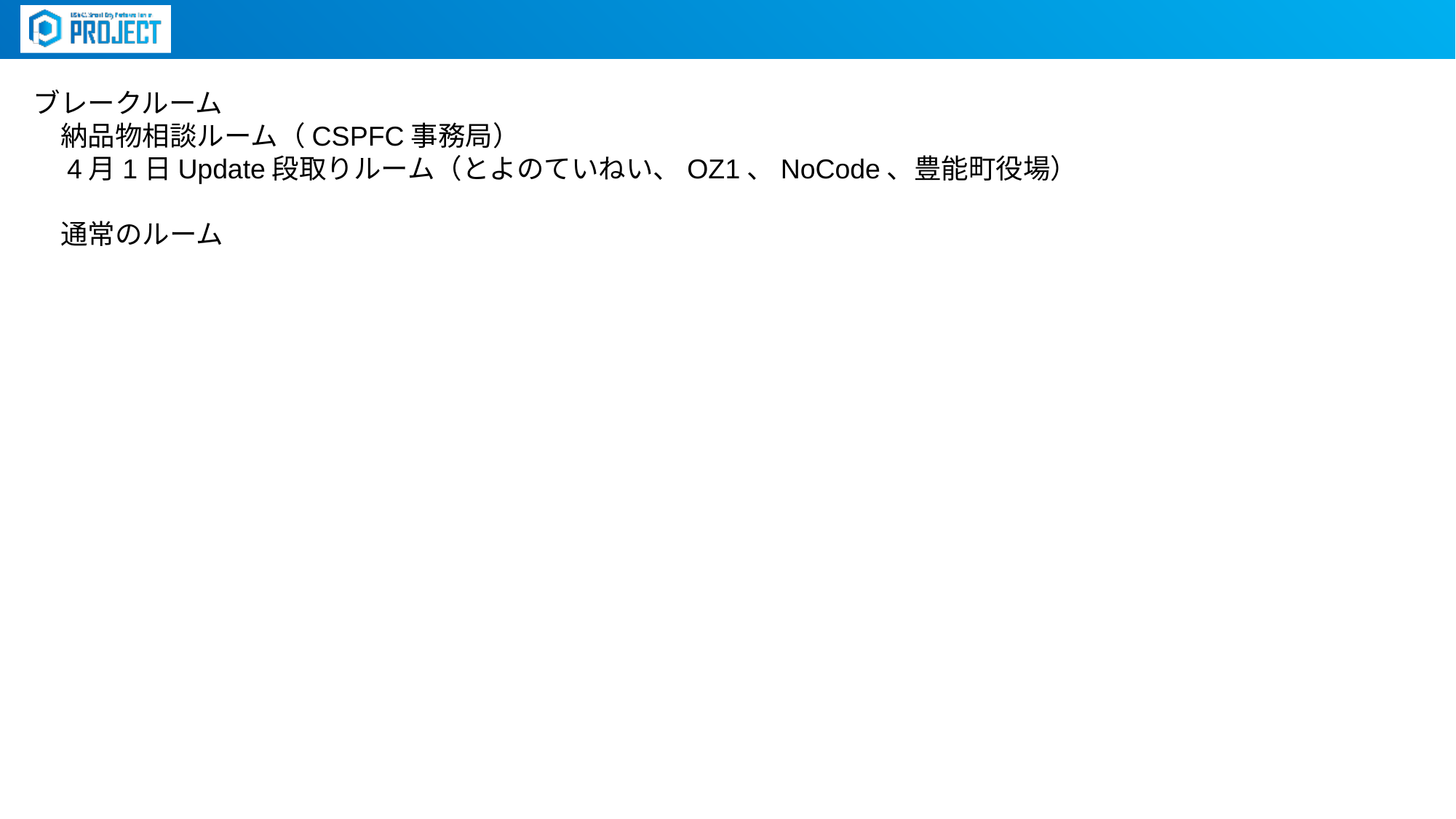

ブレークルーム
　納品物相談ルーム（CSPFC事務局）
　4月1日Update段取りルーム（とよのていねい、OZ1、NoCode、豊能町役場）

　通常のルーム